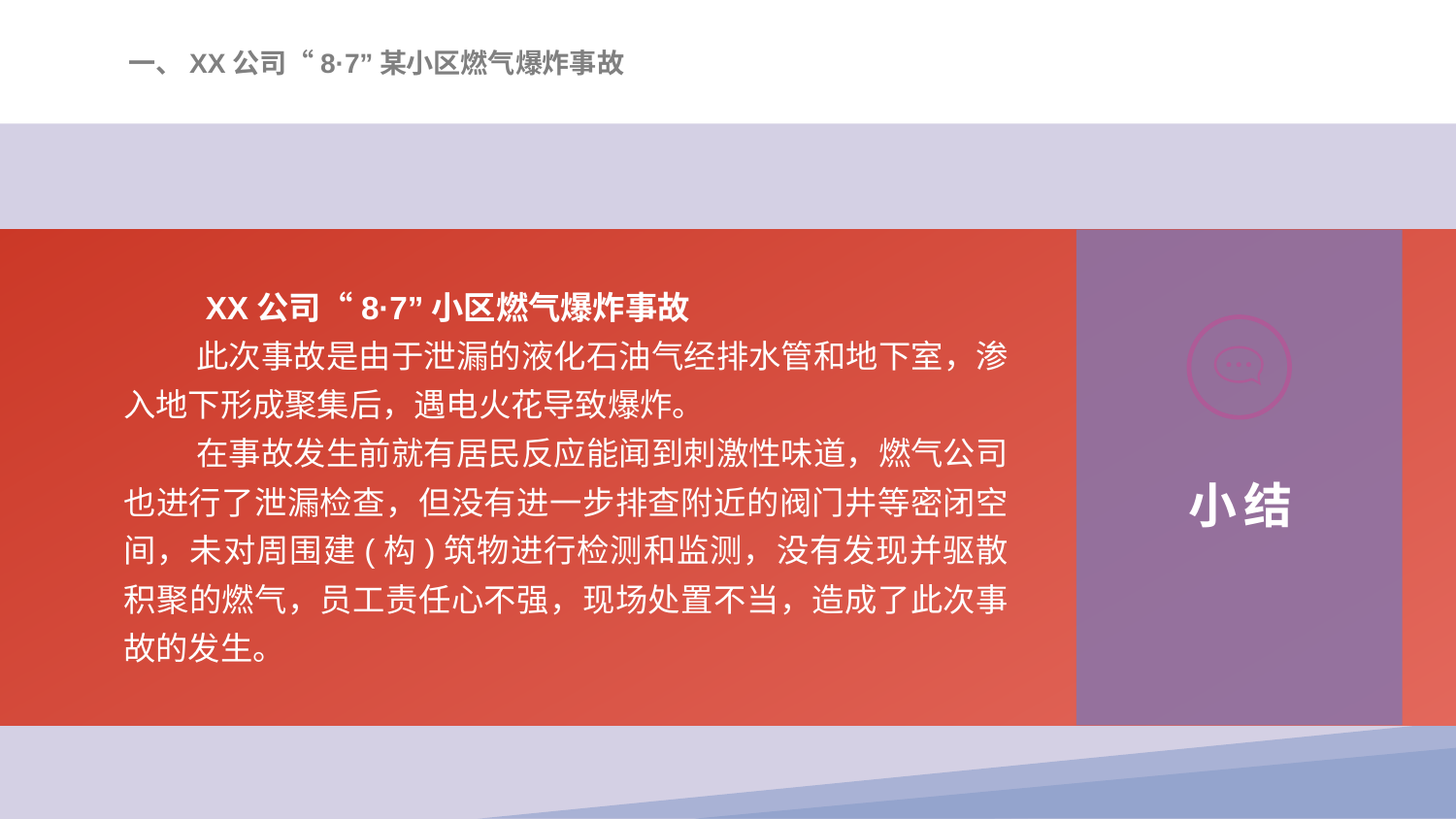

一、XX公司“8·7”某小区燃气爆炸事故

 XX公司“8·7”小区燃气爆炸事故
此次事故是由于泄漏的液化石油气经排水管和地下室，渗入地下形成聚集后，遇电火花导致爆炸。
在事故发生前就有居民反应能闻到刺激性味道，燃气公司也进行了泄漏检查，但没有进一步排查附近的阀门井等密闭空间，未对周围建(构)筑物进行检测和监测，没有发现并驱散积聚的燃气，员工责任心不强，现场处置不当，造成了此次事故的发生。

小结